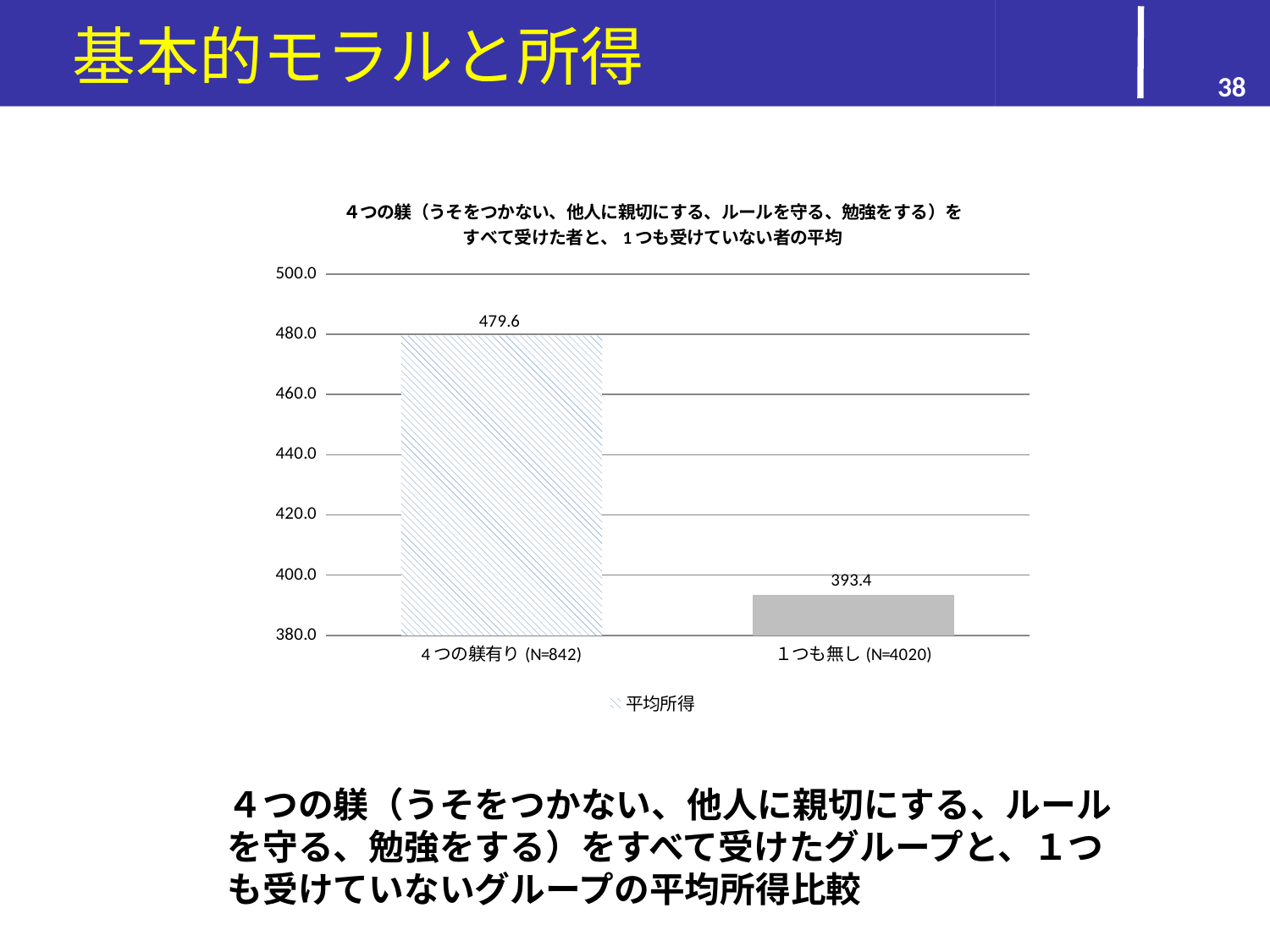

# 基本的モラルと所得
38

### Chart: ４つの躾（うそをつかない、他人に親切にする、ルールを守る、勉強をする）をすべて受けた者と、1つも受けていない者の平均

| Category | 平均所得 |
|---|---|
| 4つの躾有り(N=842) | 479.5724 |
| １つも無し(N=4020) | 393.383099999999 |
４つの躾（うそをつかない、他人に親切にする、ルールを守る、勉強をする）をすべて受けたグループと、１つも受けていないグループの平均所得比較